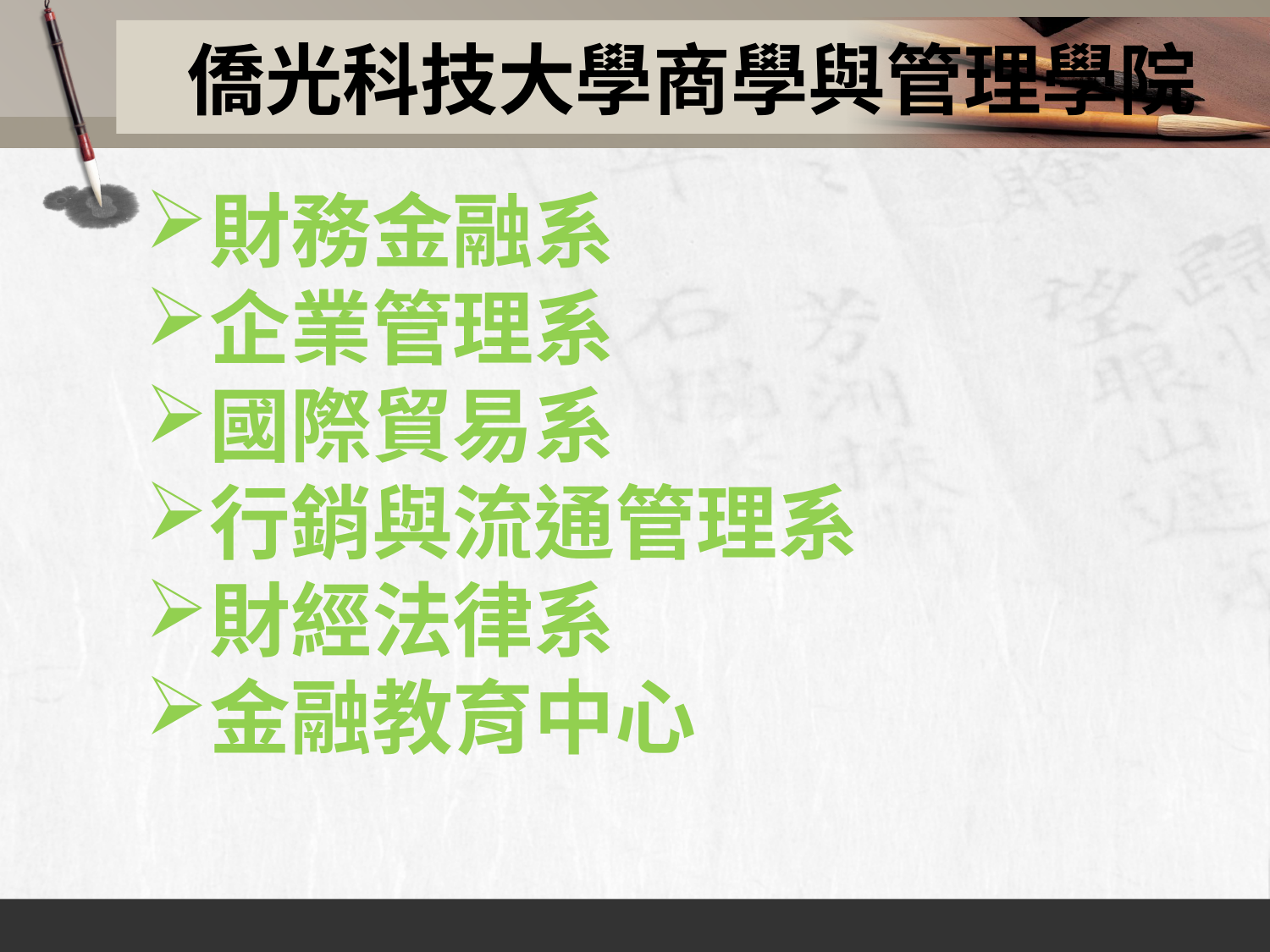

# 僑光科技大學商學與管理學院
財務金融系
企業管理系
國際貿易系
行銷與流通管理系
財經法律系
金融教育中心